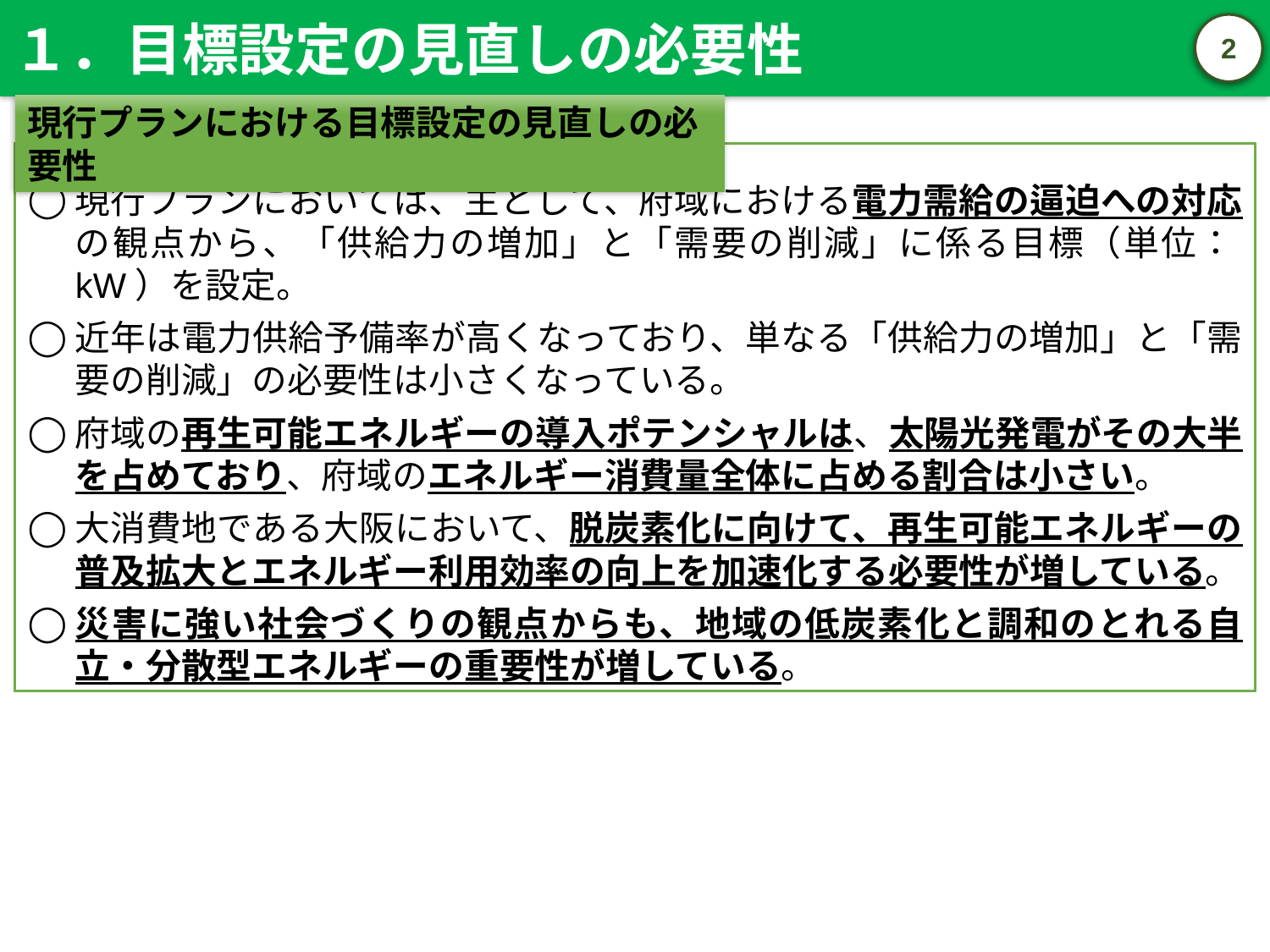

１．目標設定の見直しの必要性
2
現行プランにおける目標設定の見直しの必要性
現行プランにおいては、主として、府域における電力需給の逼迫への対応の観点から、「供給力の増加」と「需要の削減」に係る目標（単位：kW）を設定。
近年は電力供給予備率が高くなっており、単なる「供給力の増加」と「需要の削減」の必要性は小さくなっている。
府域の再生可能エネルギーの導入ポテンシャルは、太陽光発電がその大半を占めており、府域のエネルギー消費量全体に占める割合は小さい。
大消費地である大阪において、脱炭素化に向けて、再生可能エネルギーの普及拡大とエネルギー利用効率の向上を加速化する必要性が増している。
災害に強い社会づくりの観点からも、地域の低炭素化と調和のとれる自立・分散型エネルギーの重要性が増している。